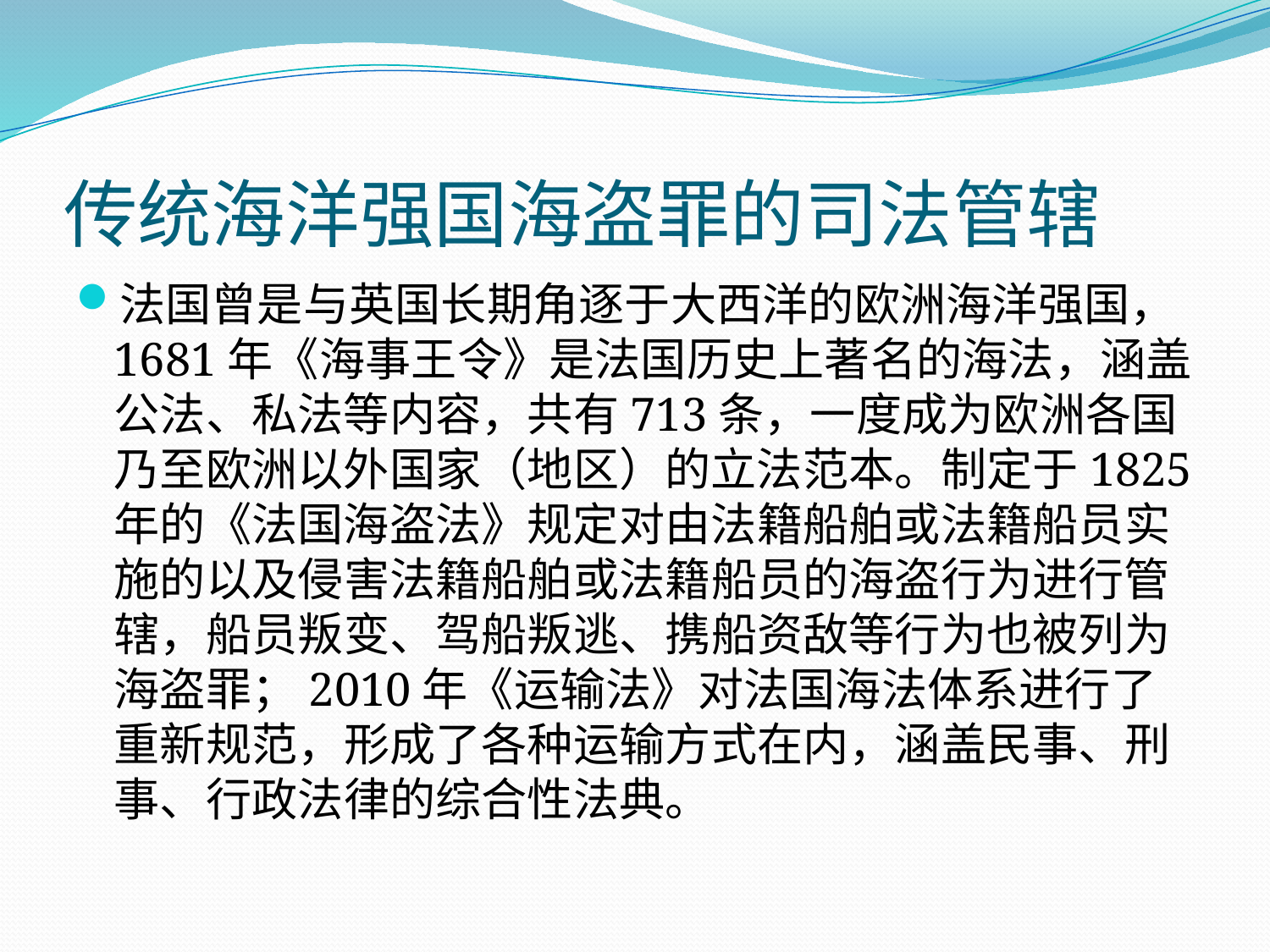

# 传统海洋强国海盗罪的司法管辖
法国曾是与英国长期角逐于大西洋的欧洲海洋强国，1681年《海事王令》是法国历史上著名的海法，涵盖公法、私法等内容，共有713条，一度成为欧洲各国乃至欧洲以外国家（地区）的立法范本。制定于1825年的《法国海盗法》规定对由法籍船舶或法籍船员实施的以及侵害法籍船舶或法籍船员的海盗行为进行管辖，船员叛变、驾船叛逃、携船资敌等行为也被列为海盗罪；2010年《运输法》对法国海法体系进行了重新规范，形成了各种运输方式在内，涵盖民事、刑事、行政法律的综合性法典。